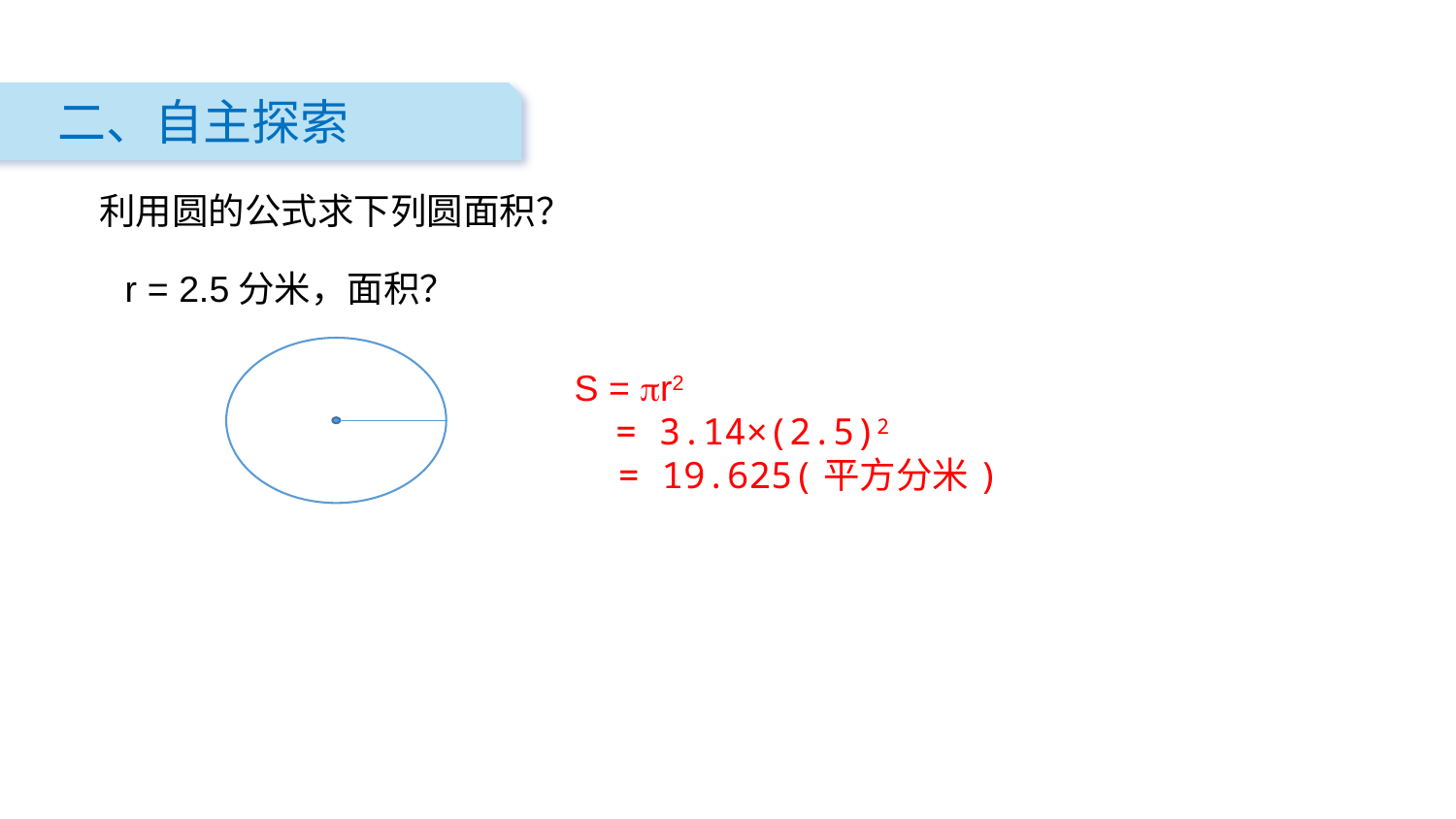

二、自主探索
利用圆的公式求下列圆面积？
r = 2.5分米，面积？

S = πr2
    = 3.14×(2.5)2
  = 19.625(平方分米)